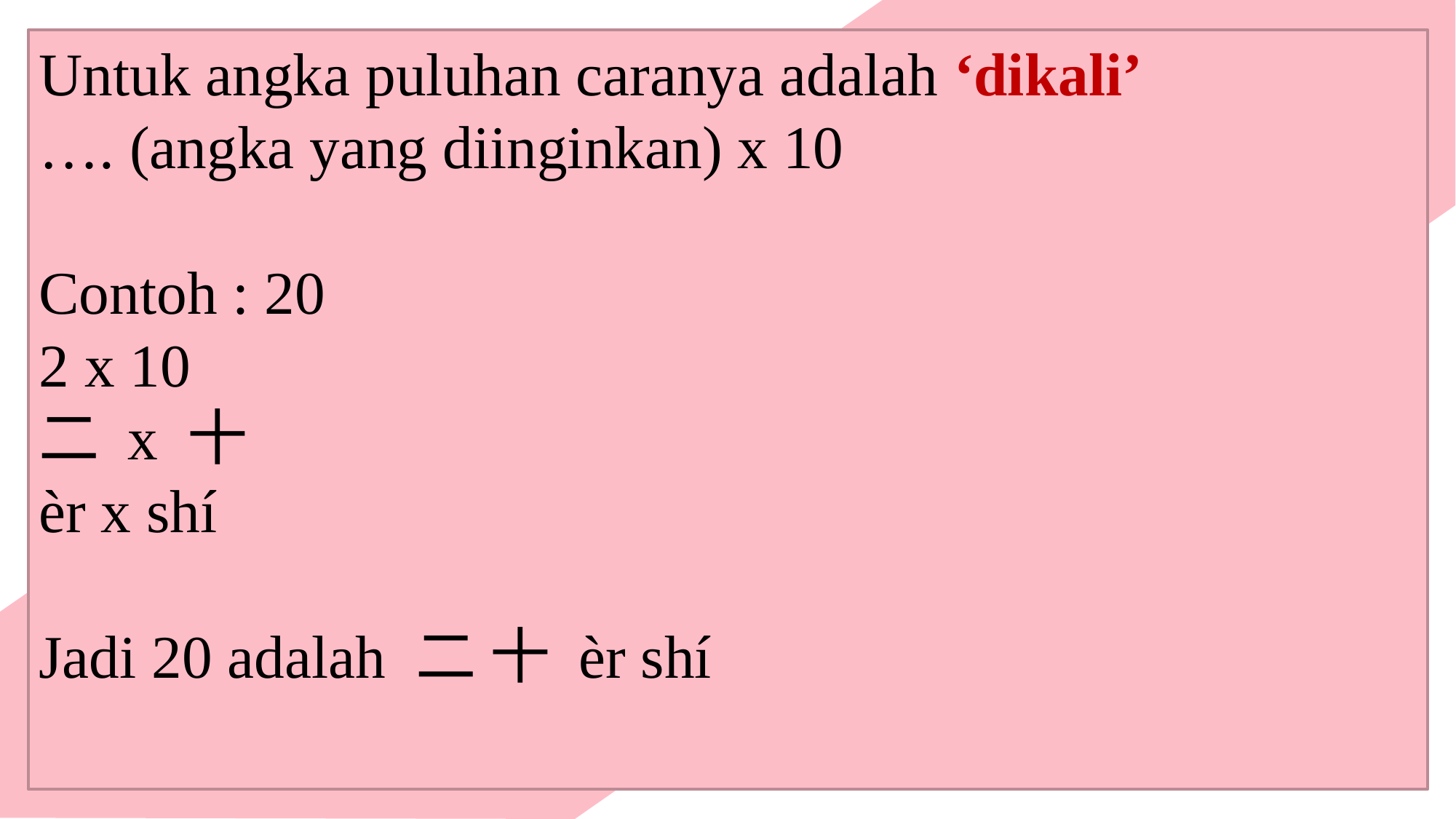

Untuk angka puluhan caranya adalah ‘dikali’
…. (angka yang diinginkan) x 10

Contoh : 20
2 x 10
二 x 十
èr x shí

Jadi 20 adalah 二 十 èr shí